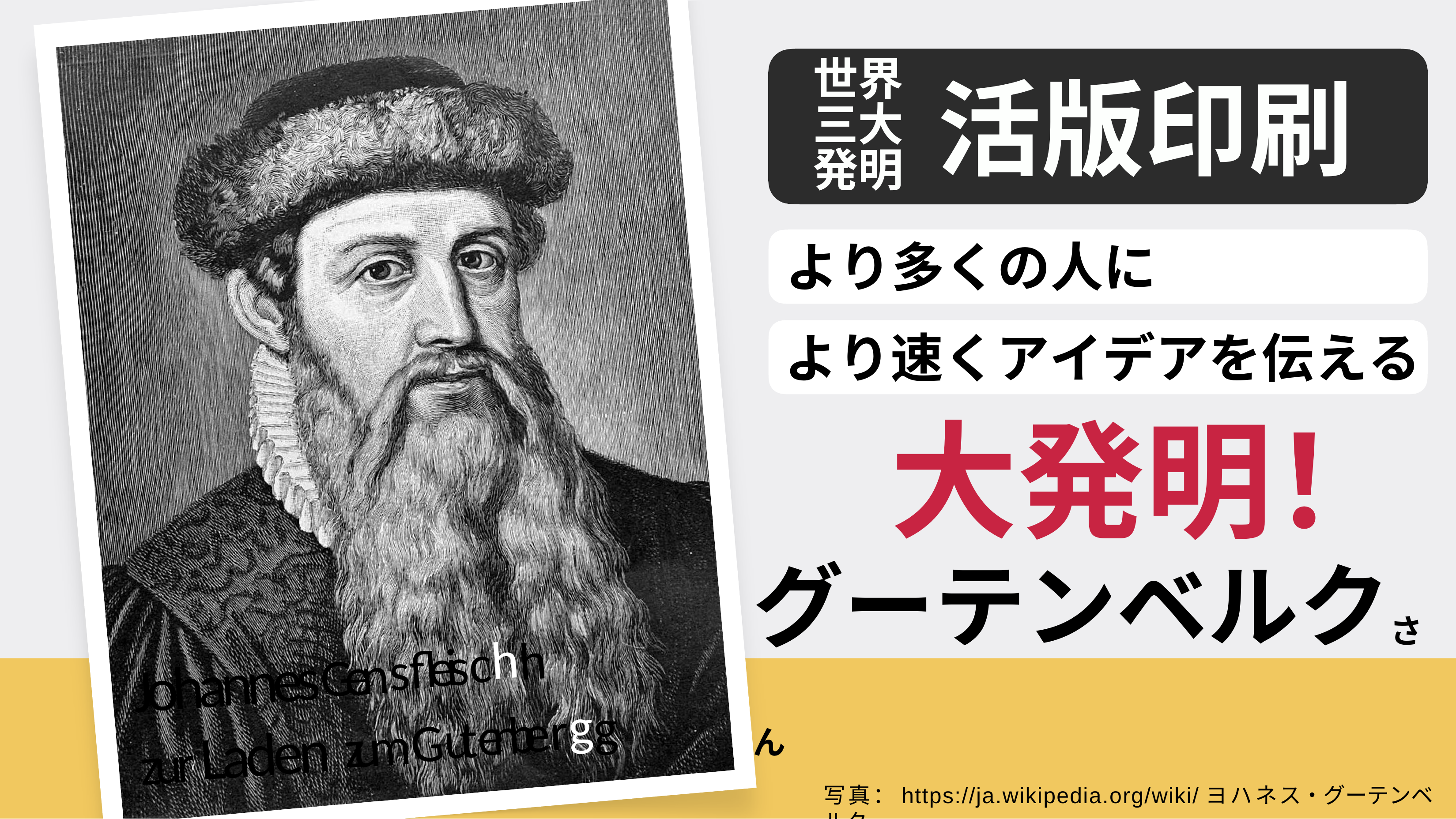

世界
# 活版印刷
三大
発明
より多くの人に
より速くアイデアを伝える
大発明！
グーテンベルクさん

JohannesGensfleischh

zur Laden zumGutenbergg
写真：https://ja.wikipedia.org/wiki/ヨハネス・グーテンベルク